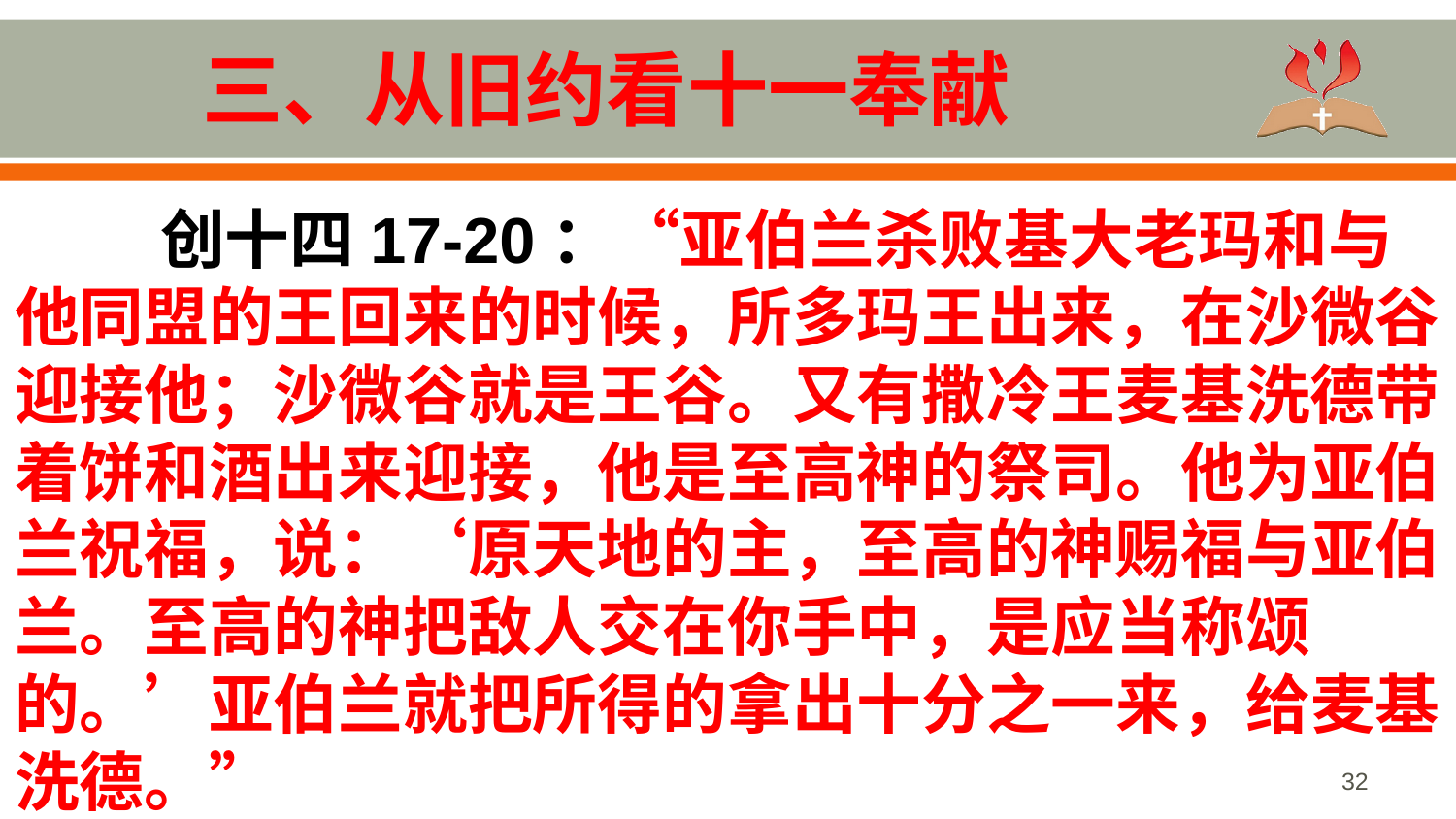

# 三、从旧约看十一奉献
 	创十四17-20：“亚伯兰杀败基大老玛和与他同盟的王回来的时候，所多玛王出来，在沙微谷迎接他；沙微谷就是王谷。又有撒冷王麦基洗德带着饼和酒出来迎接，他是至高神的祭司。他为亚伯兰祝福，说：‘原天地的主，至高的神赐福与亚伯兰。至高的神把敌人交在你手中，是应当称颂的。’亚伯兰就把所得的拿出十分之一来，给麦基洗德。”

32